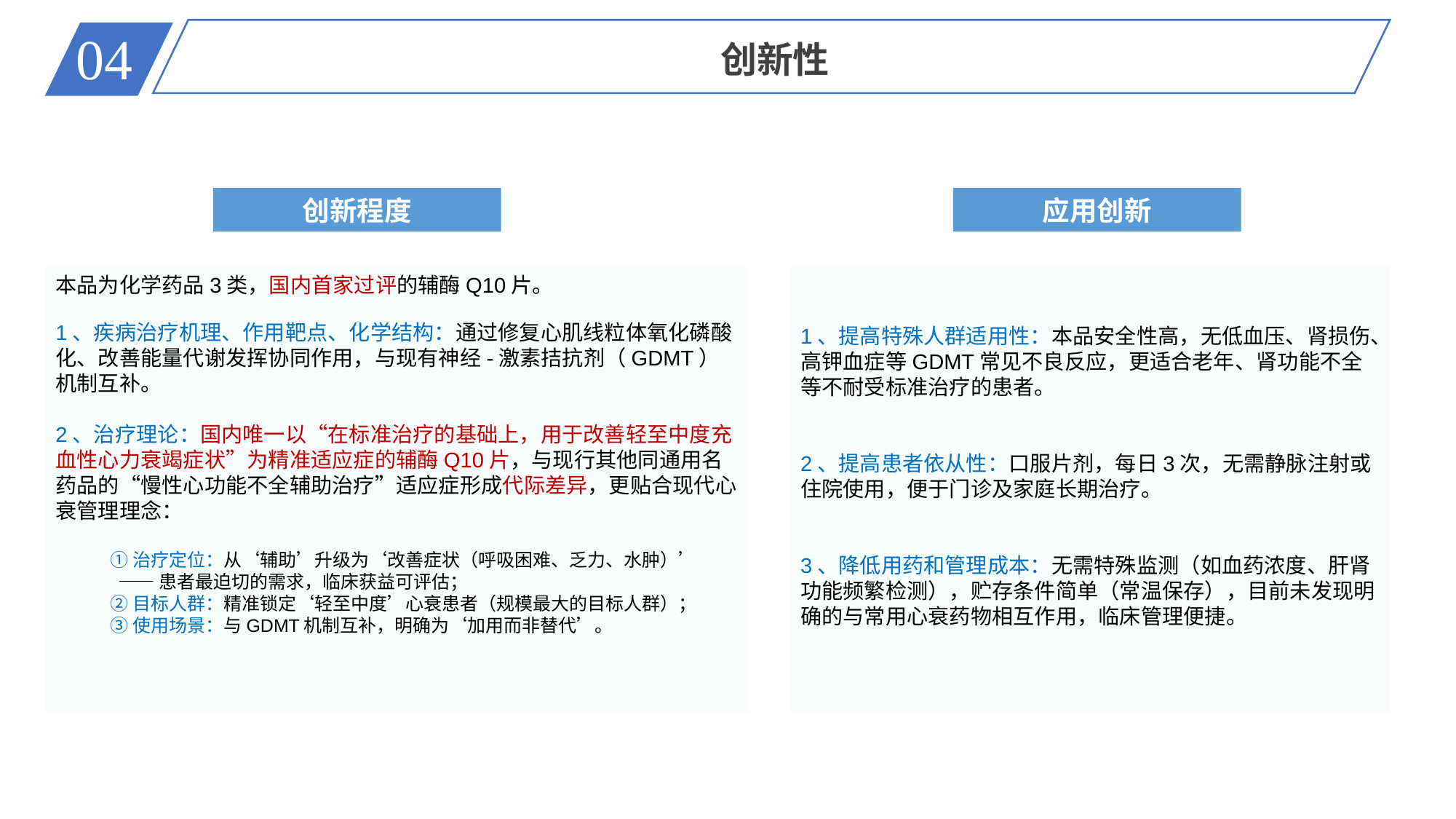

04

创新性

创新程度
应用创新

1、提高特殊人群适用性：本品安全性高，无低血压、肾损伤、高钾血症等GDMT常见不良反应，更适合老年、肾功能不全等不耐受标准治疗的患者。

2、提高患者依从性：口服片剂，每日3次，无需静脉注射或住院使用，便于门诊及家庭长期治疗。

3、降低用药和管理成本：无需特殊监测（如血药浓度、肝肾功能频繁检测），贮存条件简单（常温保存），目前未发现明确的与常用心衰药物相互作用，临床管理便捷。
本品为化学药品3类，国内首家过评的辅酶Q10片。

1、疾病治疗机理、作用靶点、化学结构：通过修复心肌线粒体氧化磷酸化、改善能量代谢发挥协同作用，与现有神经-激素拮抗剂（GDMT）机制互补。

2、治疗理论：国内唯一以“在标准治疗的基础上，用于改善轻至中度充血性心力衰竭症状”为精准适应症的辅酶Q10片，与现行其他同通用名药品的“慢性心功能不全辅助治疗”适应症形成代际差异，更贴合现代心衰管理理念：

①治疗定位：从‘辅助’升级为‘改善症状（呼吸困难、乏力、水肿）’
  ——患者最迫切的需求，临床获益可评估；
②目标人群：精准锁定‘轻至中度’心衰患者（规模最大的目标人群）；
③使用场景：与GDMT机制互补，明确为‘加用而非替代’。